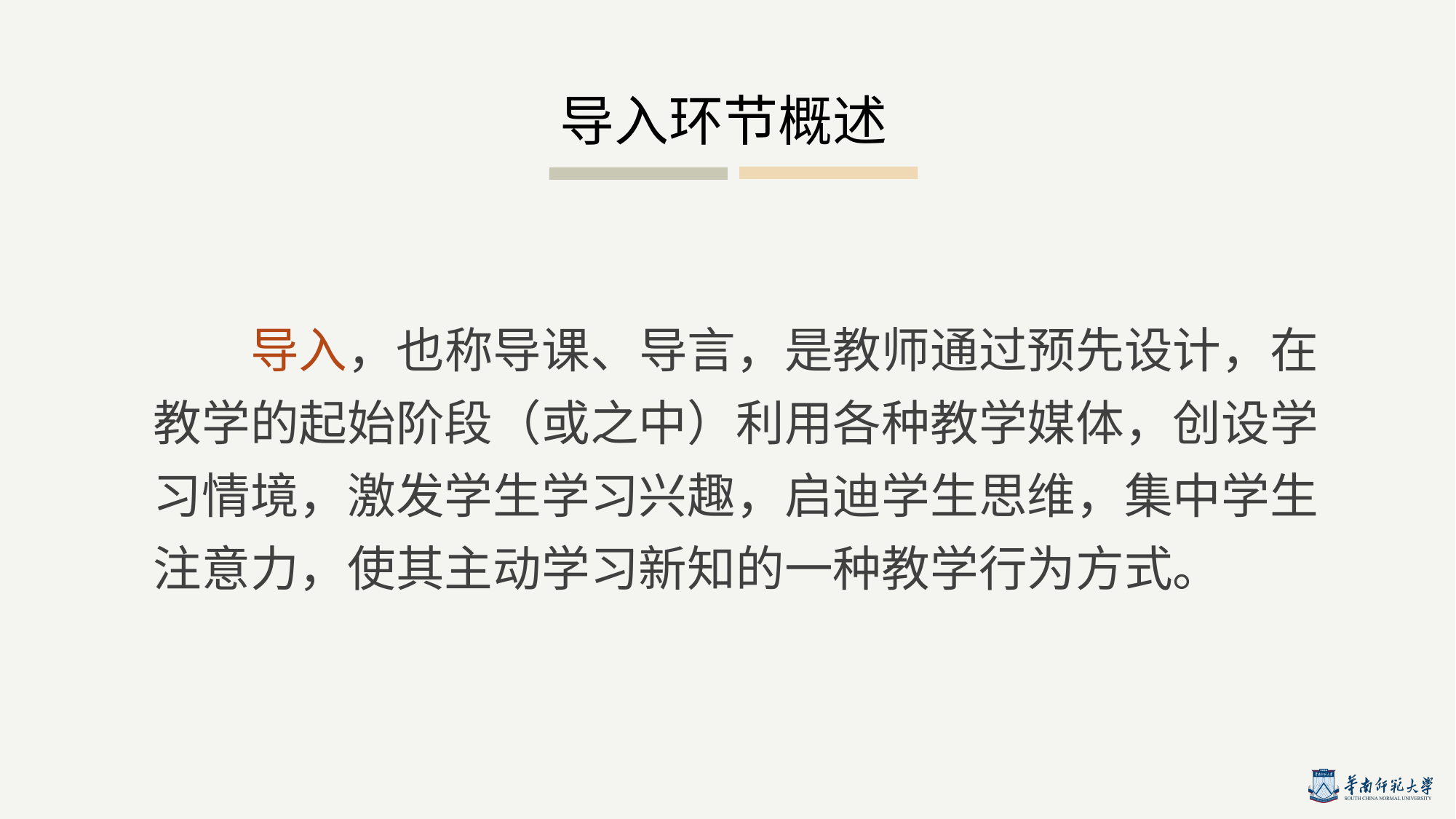

导入环节概述

　　导入，也称导课、导言，是教师通过预先设计，在教学的起始阶段（或之中）利用各种教学媒体，创设学习情境，激发学生学习兴趣，启迪学生思维，集中学生注意力，使其主动学习新知的一种教学行为方式。